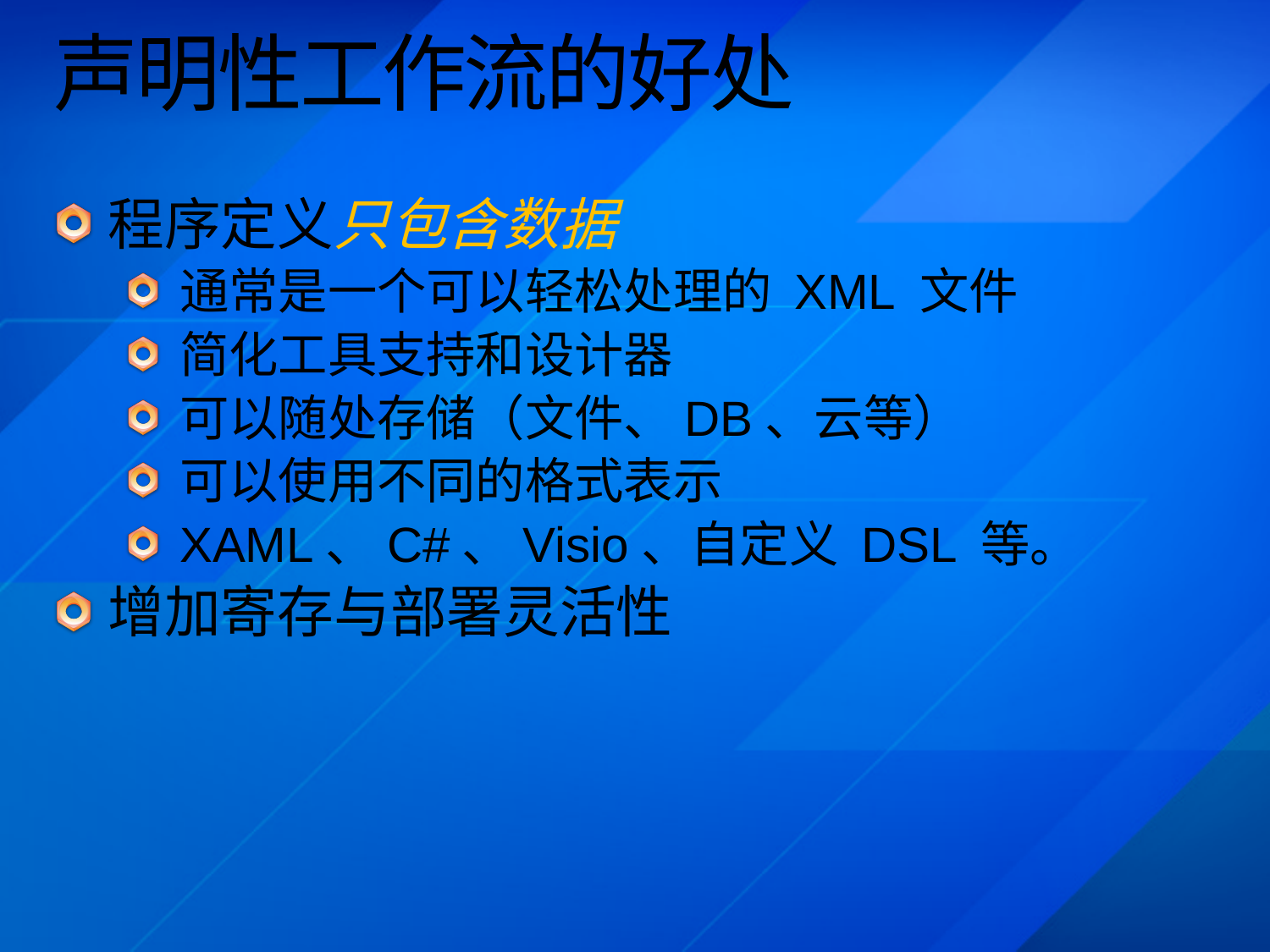

# 声明性工作流的好处
程序定义只包含数据
通常是一个可以轻松处理的 XML 文件
简化工具支持和设计器
可以随处存储（文件、DB、云等）
可以使用不同的格式表示
XAML、C#、Visio、自定义 DSL 等。
增加寄存与部署灵活性